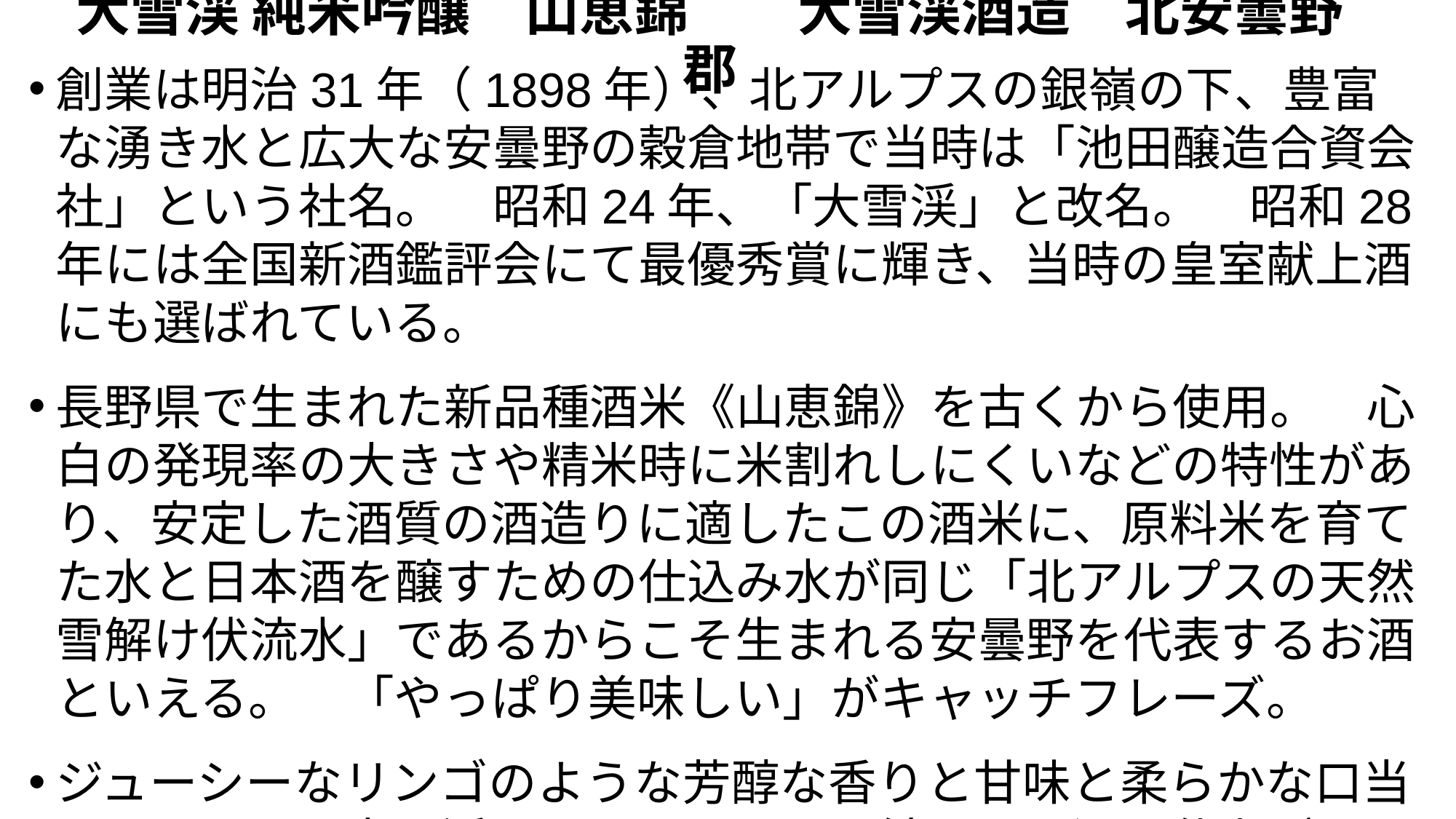

# 大雪渓 純米吟醸　山恵錦　　大雪渓酒造　北安曇野郡
創業は明治31年（1898年）、北アルプスの銀嶺の下、豊富な湧き水と広大な安曇野の穀倉地帯で当時は「池田醸造合資会社」という社名。　昭和24年、「大雪渓」と改名。　昭和28年には全国新酒鑑評会にて最優秀賞に輝き、当時の皇室献上酒にも選ばれている。
長野県で生まれた新品種酒米《山恵錦》を古くから使用。　心白の発現率の大きさや精米時に米割れしにくいなどの特性があり、安定した酒質の酒造りに適したこの酒米に、原料米を育てた水と日本酒を醸すための仕込み水が同じ「北アルプスの天然雪解け伏流水」であるからこそ生まれる安曇野を代表するお酒といえる。　「やっぱり美味しい」がキャッチフレーズ。
ジューシーなリンゴのような芳醇な香りと甘味と柔らかな口当たり、そして大雪渓らしいクセのない綺麗なお酒に仕上がっている。